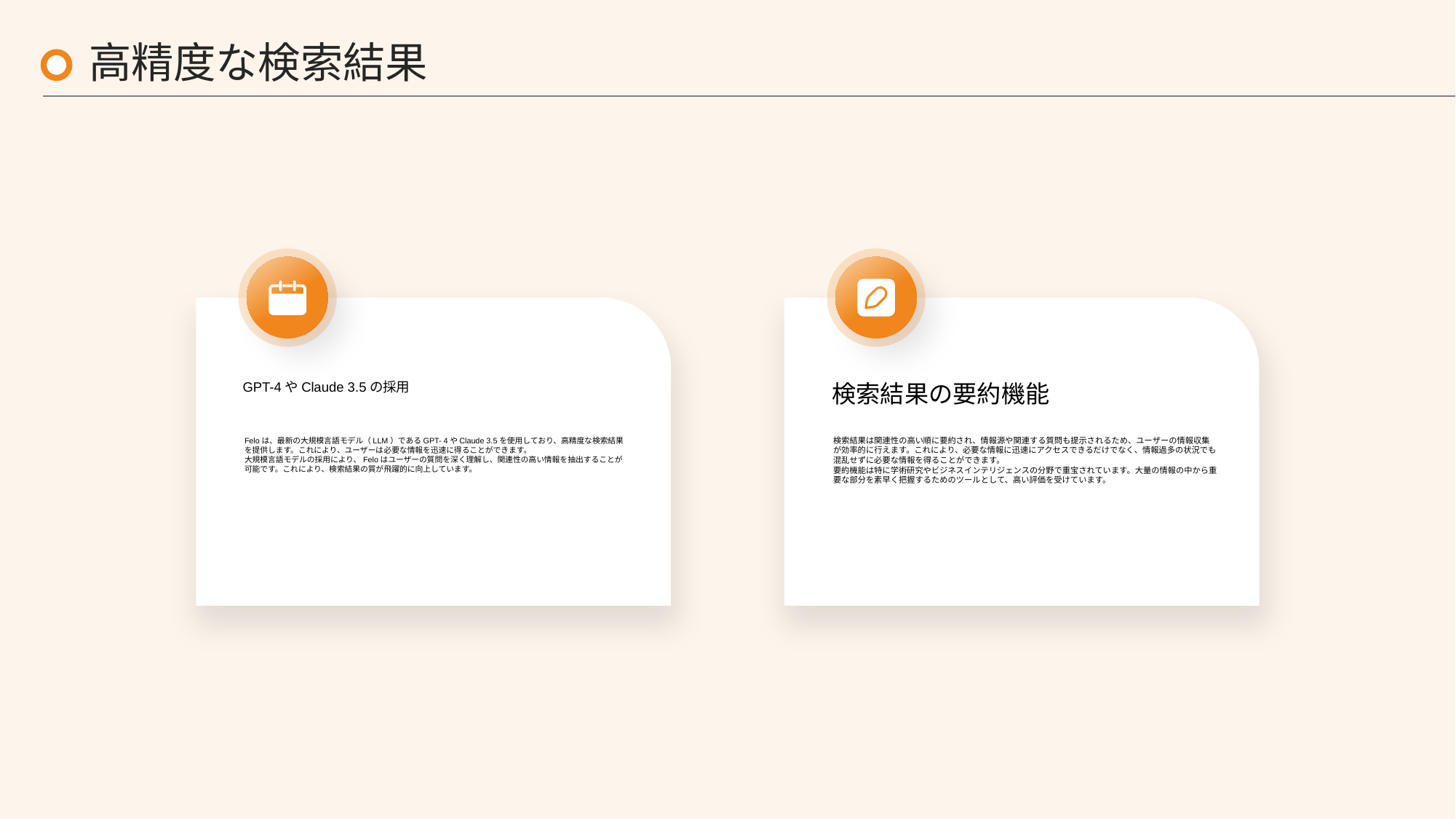

高精度な検索結果

GPT-4やClaude 3.5の採用
検索結果の要約機能
Feloは、最新の大規模言語モデル（LLM）であるGPT- 4やClaude 3.5を使用しており、高精度な検索結果を提供します。これにより、ユーザーは必要な情報を迅速に得ることができます。
大規模言語モデルの採用により、Feloはユーザーの質問を深く理解し、関連性の高い情報を抽出することが可能です。これにより、検索結果の質が飛躍的に向上しています。
検索結果は関連性の高い順に要約され、情報源や関連する質問も提示されるため、ユーザーの情報収集が効率的に行えます。これにより、必要な情報に迅速にアクセスできるだけでなく、情報過多の状況でも混乱せずに必要な情報を得ることができます。
要約機能は特に学術研究やビジネスインテリジェンスの分野で重宝されています。大量の情報の中から重要な部分を素早く把握するためのツールとして、高い評価を受けています。